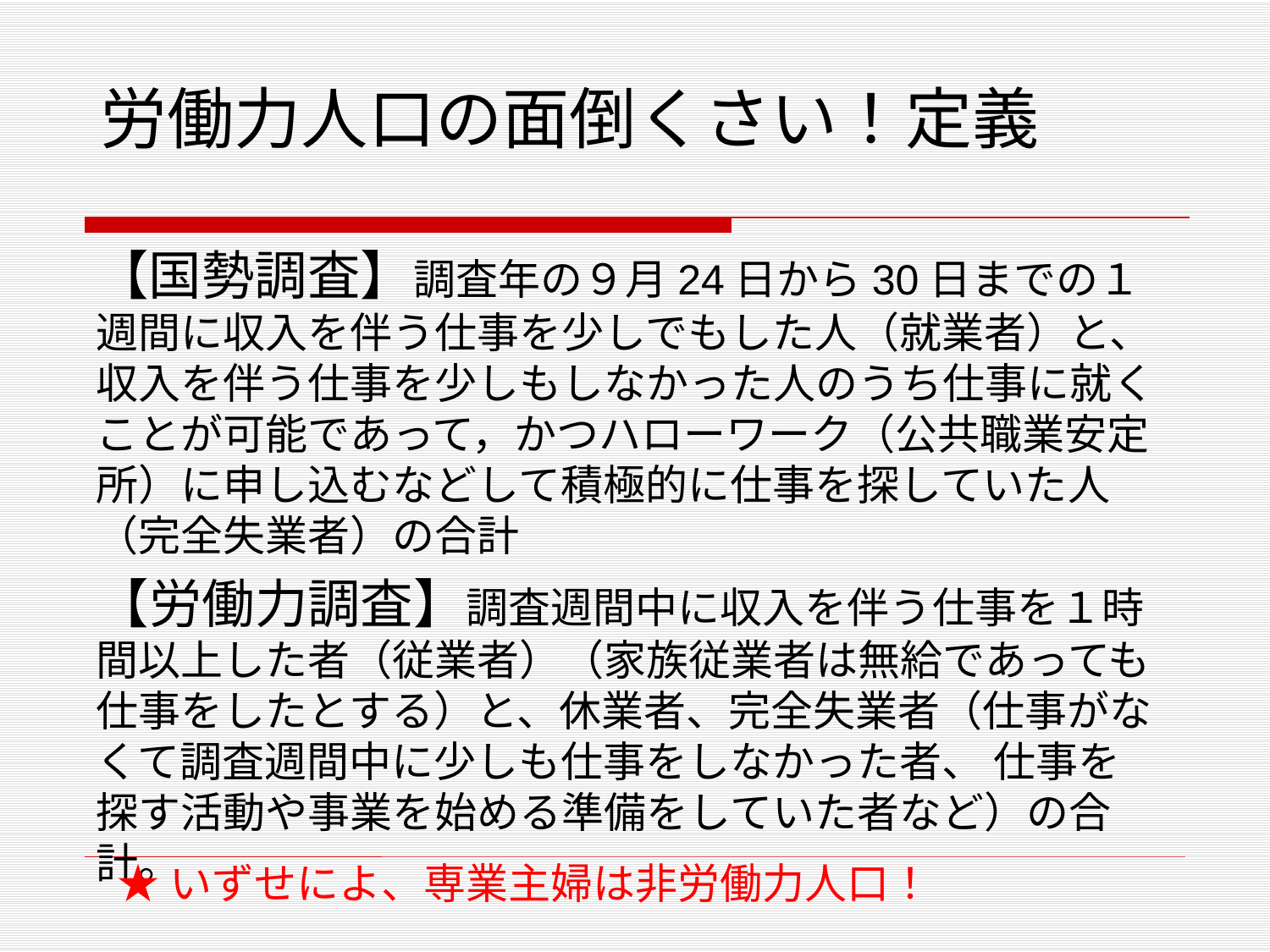

# 労働力人口の面倒くさい！定義
【国勢調査】調査年の９月24日から30日までの１週間に収入を伴う仕事を少しでもした人（就業者）と、収入を伴う仕事を少しもしなかった人のうち仕事に就くことが可能であって，かつハローワーク（公共職業安定所）に申し込むなどして積極的に仕事を探していた人（完全失業者）の合計
【労働力調査】調査週間中に収入を伴う仕事を１時間以上した者（従業者）（家族従業者は無給であっても仕事をしたとする）と、休業者、完全失業者（仕事がなくて調査週間中に少しも仕事をしなかった者、 仕事を探す活動や事業を始める準備をしていた者など）の合計。
★いずせによ、専業主婦は非労働力人口！